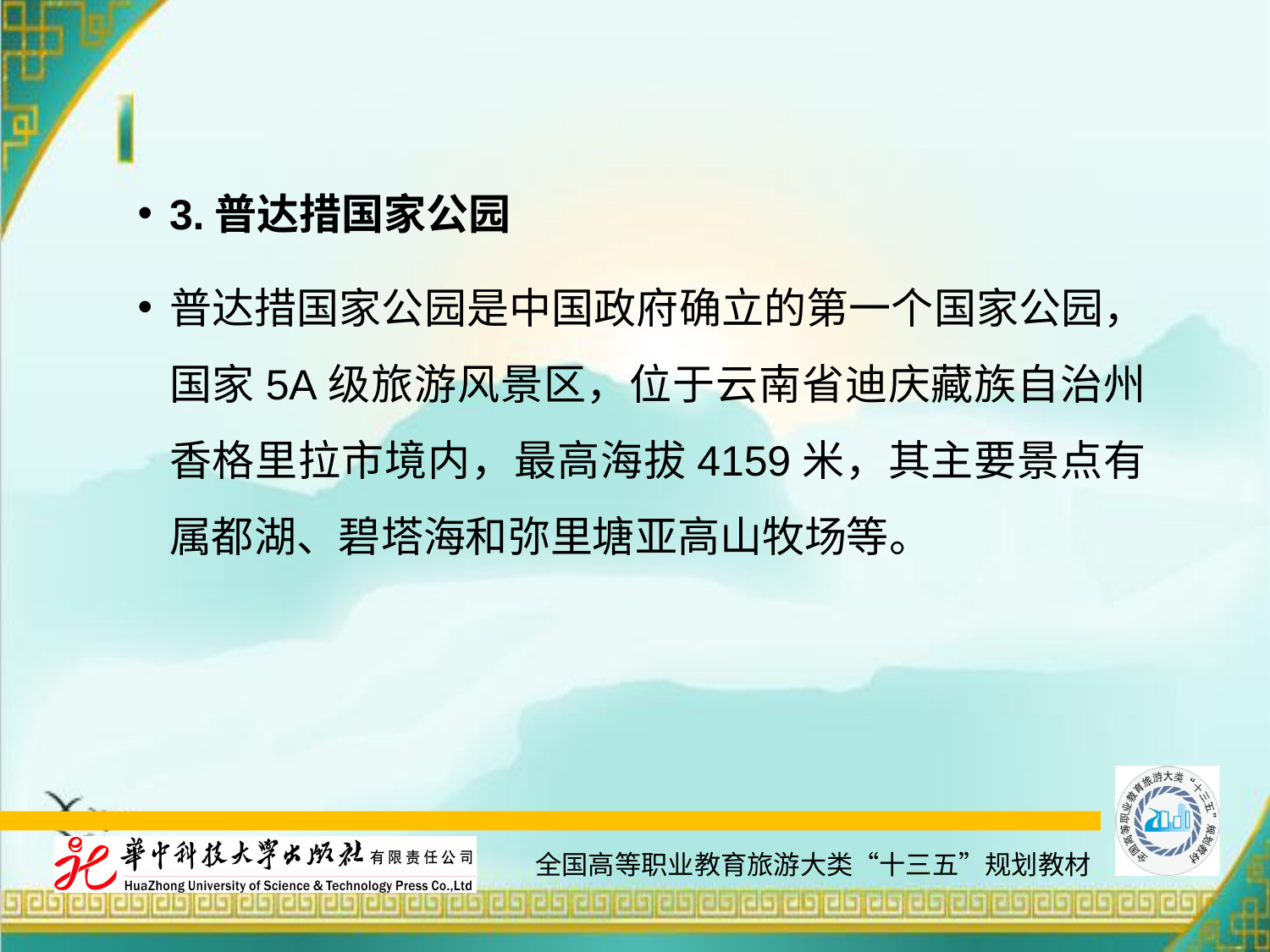

#
3.普达措国家公园
普达措国家公园是中国政府确立的第一个国家公园，国家5A级旅游风景区，位于云南省迪庆藏族自治州香格里拉市境内，最高海拔4159米，其主要景点有属都湖、碧塔海和弥里塘亚高山牧场等。